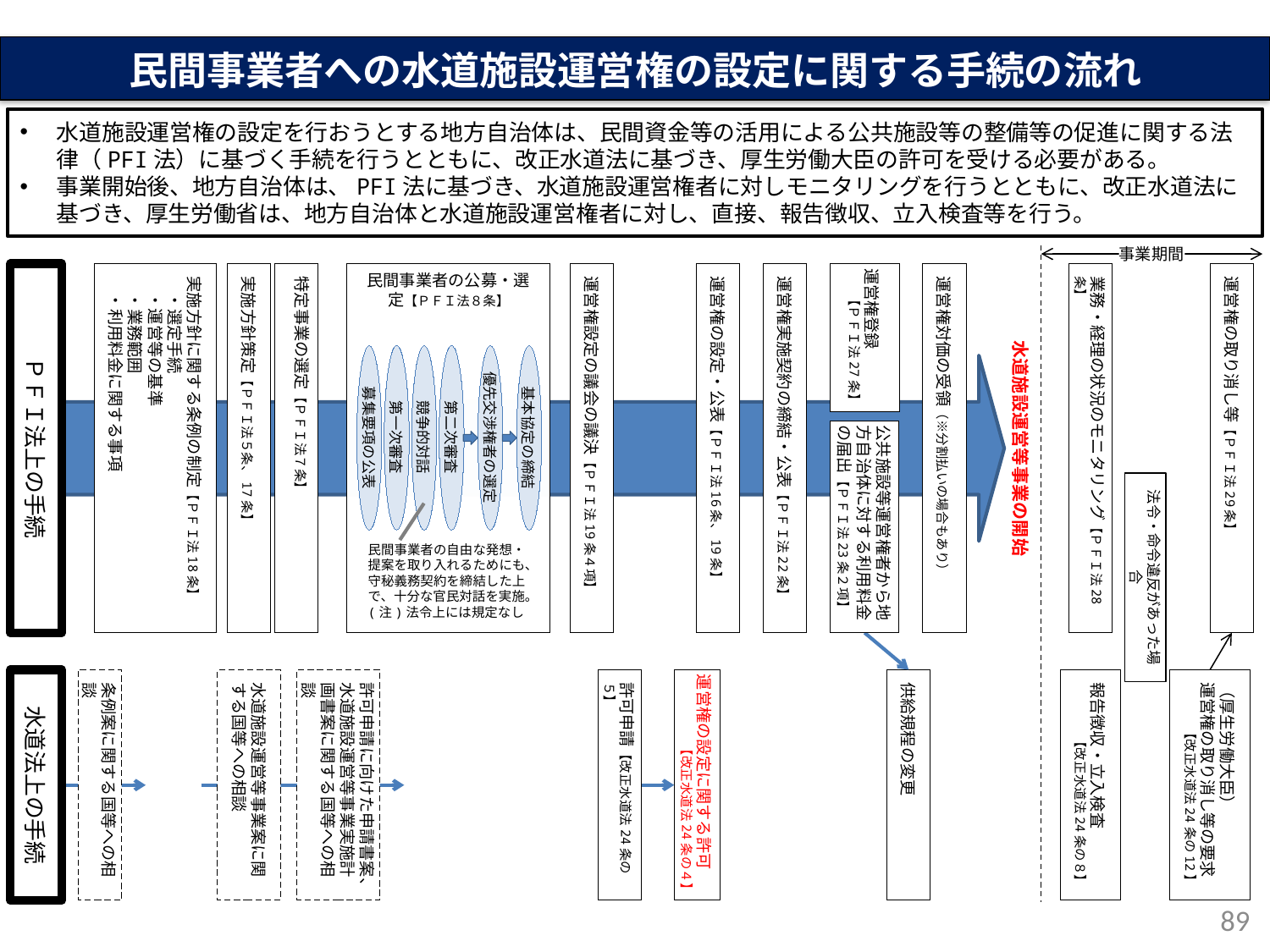

民間事業者への水道施設運営権の設定に関する手続の流れ
水道施設運営権の設定を行おうとする地方自治体は、民間資金等の活用による公共施設等の整備等の促進に関する法律（PFI法）に基づく手続を行うとともに、改正水道法に基づき、厚生労働大臣の許可を受ける必要がある。
事業開始後、地方自治体は、PFI法に基づき、水道施設運営権者に対しモニタリングを行うとともに、改正水道法に基づき、厚生労働省は、地方自治体と水道施設運営権者に対し、直接、報告徴収、立入検査等を行う。
事業期間
ＰＦＩ法上の手続
実施方針に関する条例の制定【ＰＦＩ法18条】
　・選定手続
　・運営等の基準
　・業務範囲
　・利用料金に関する事項
実施方針策定【ＰＦＩ法５条、17条】
特定事業の選定【ＰＦＩ法７条】
民間事業者の公募・選定【ＰＦＩ法８条】
募集要項の公表
第一次審査
競争的対話
第二次審査
優先交渉権者の選定
基本協定の締結

民間事業者の自由な発想・提案を取り入れるためにも、守秘義務契約を締結した上で、十分な官民対話を実施。
(注)法令上には規定なし
運営権設定の議会の議決【ＰＦＩ法19条４項】
運営権の設定・公表【ＰＦＩ法16条、19条】
運営権実施契約の締結・公表【ＰＦＩ法22条】
運営権登録
【ＰＦＩ法27条】
公共施設等運営権者から地方自治体に対する利用料金の届出【ＰＦＩ法23条２項】
運営権対価の受領（※分割払いの場合もあり）
業務・経理の状況のモニタリング【ＰＦＩ法28条】
運営権の取り消し等【ＰＦＩ法29条】
水道施設運営等事業の開始
法令・命令違反があった場合
水道法上の手続
条例案に関する国等への相談
水道施設運営等事業案に関する国等への相談
許可申請に向けた申請書案、水道施設運営等事業実施計画書案に関する国等への相談
許可申請【改正水道法24条の５】
運営権の設定に関する許可
【改正水道法24条の４】
供給規程の変更
報告徴収・立入検査
【改正水道法24条の８】
（厚生労働大臣）
運営権の取り消し等の要求
【改正水道法24条の12】
89